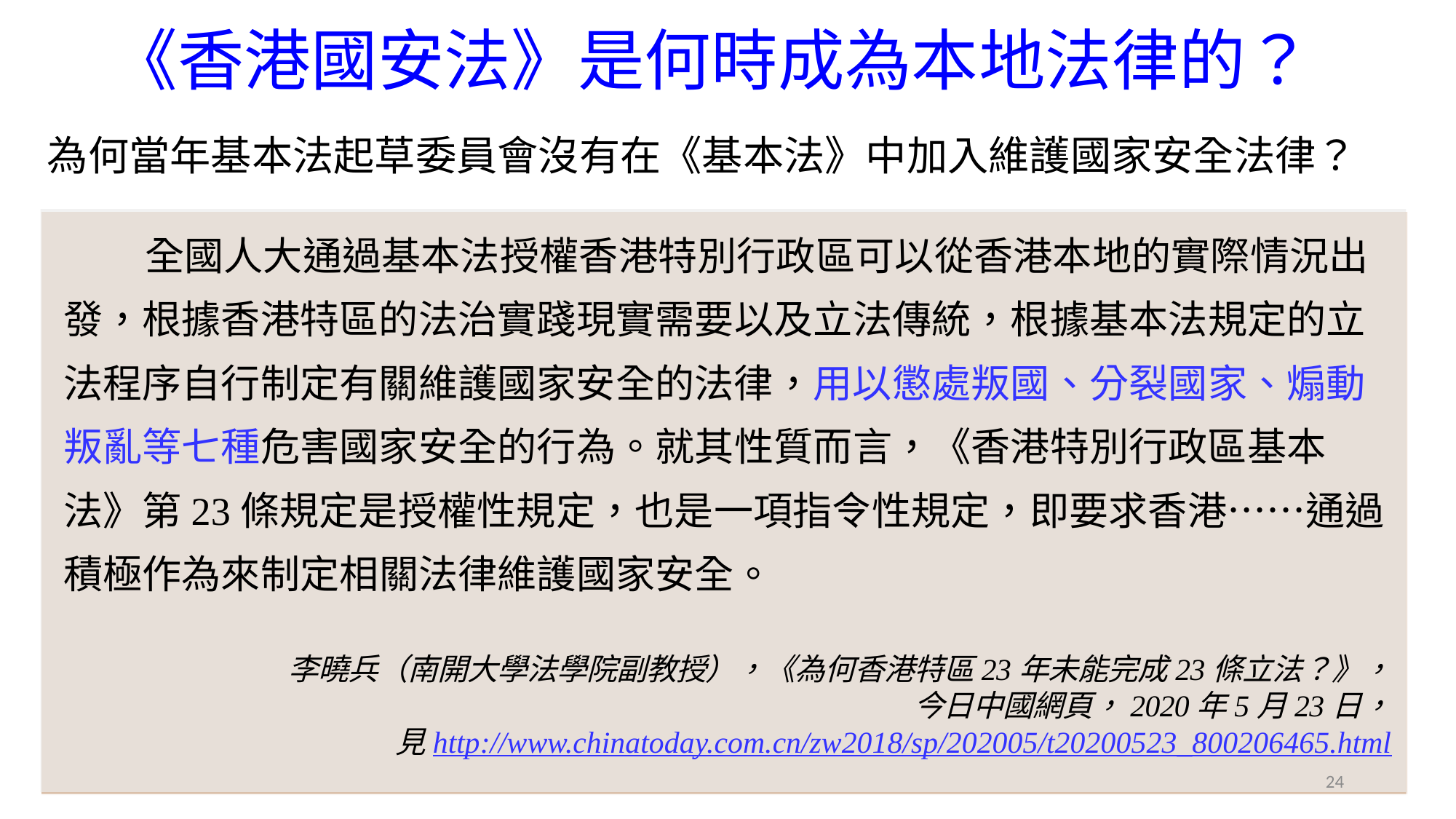

# 《香港國安法》是何時成為本地法律的？
為何當年基本法起草委員會沒有在《基本法》中加入維護國家安全法律？
    全國人大通過基本法授權香港特別行政區可以從香港本地的實際情況出發，根據香港特區的法治實踐現實需要以及立法傳統，根據基本法規定的立法程序自行制定有關維護國家安全的法律，用以懲處叛國、分裂國家、煽動叛亂等七種危害國家安全的行為。就其性質而言，《香港特別行政區基本法》第23條規定是授權性規定，也是一項指令性規定，即要求香港……通過積極作為來制定相關法律維護國家安全。

李曉兵（南開大學法學院副教授），《為何香港特區23年未能完成23條立法？》，
今日中國網頁，2020年5月23日，
見http://www.chinatoday.com.cn/zw2018/sp/202005/t20200523_800206465.html

24